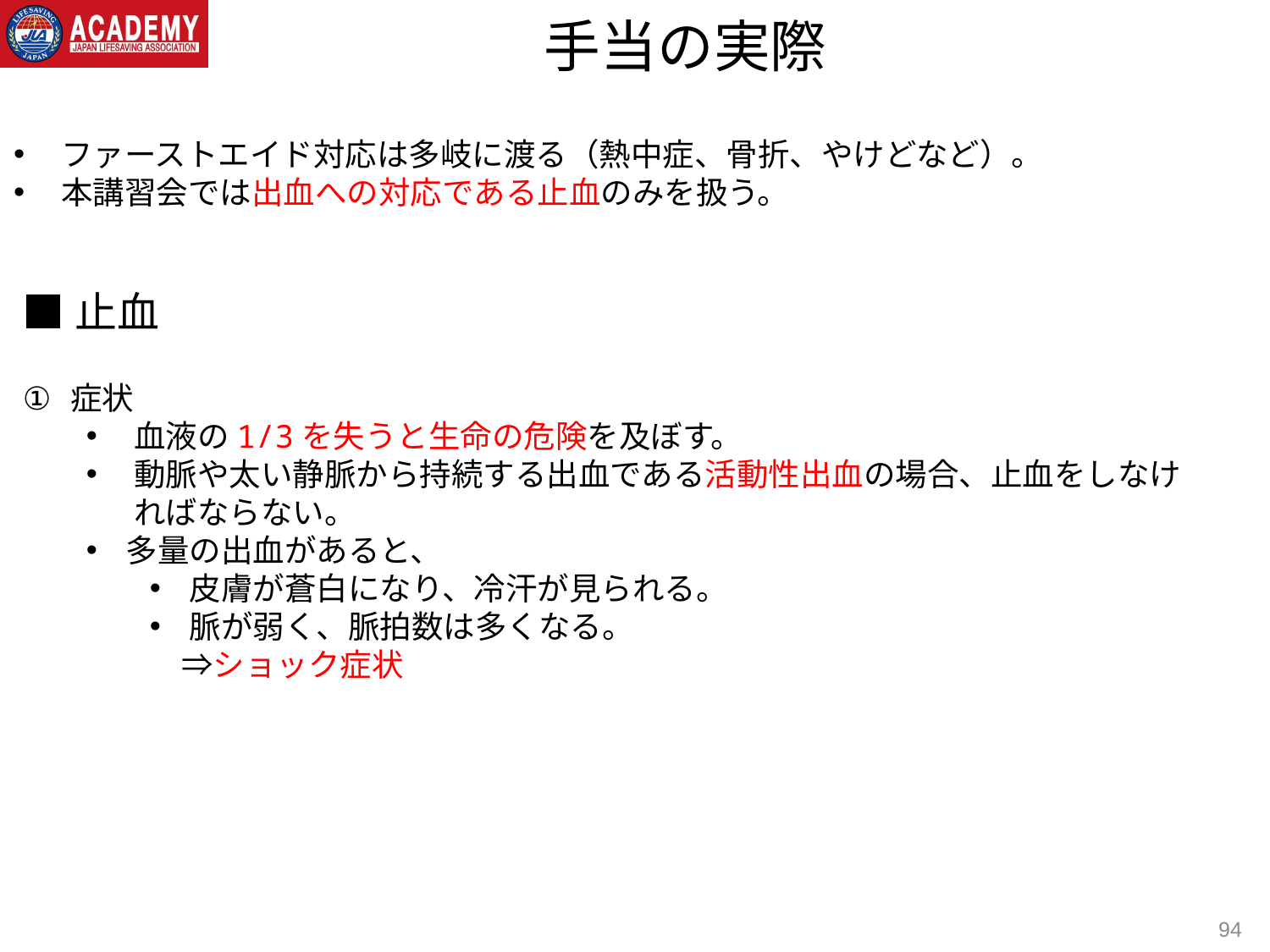

手当の実際
ファーストエイド対応は多岐に渡る（熱中症、骨折、やけどなど）。
本講習会では出血への対応である止血のみを扱う。
■止血

症状
血液の1/3を失うと生命の危険を及ぼす。
動脈や太い静脈から持続する出血である活動性出血の場合、止血をしなければならない。
多量の出血があると、
皮膚が蒼白になり、冷汗が見られる。
脈が弱く、脈拍数は多くなる。
　⇒ショック症状
94